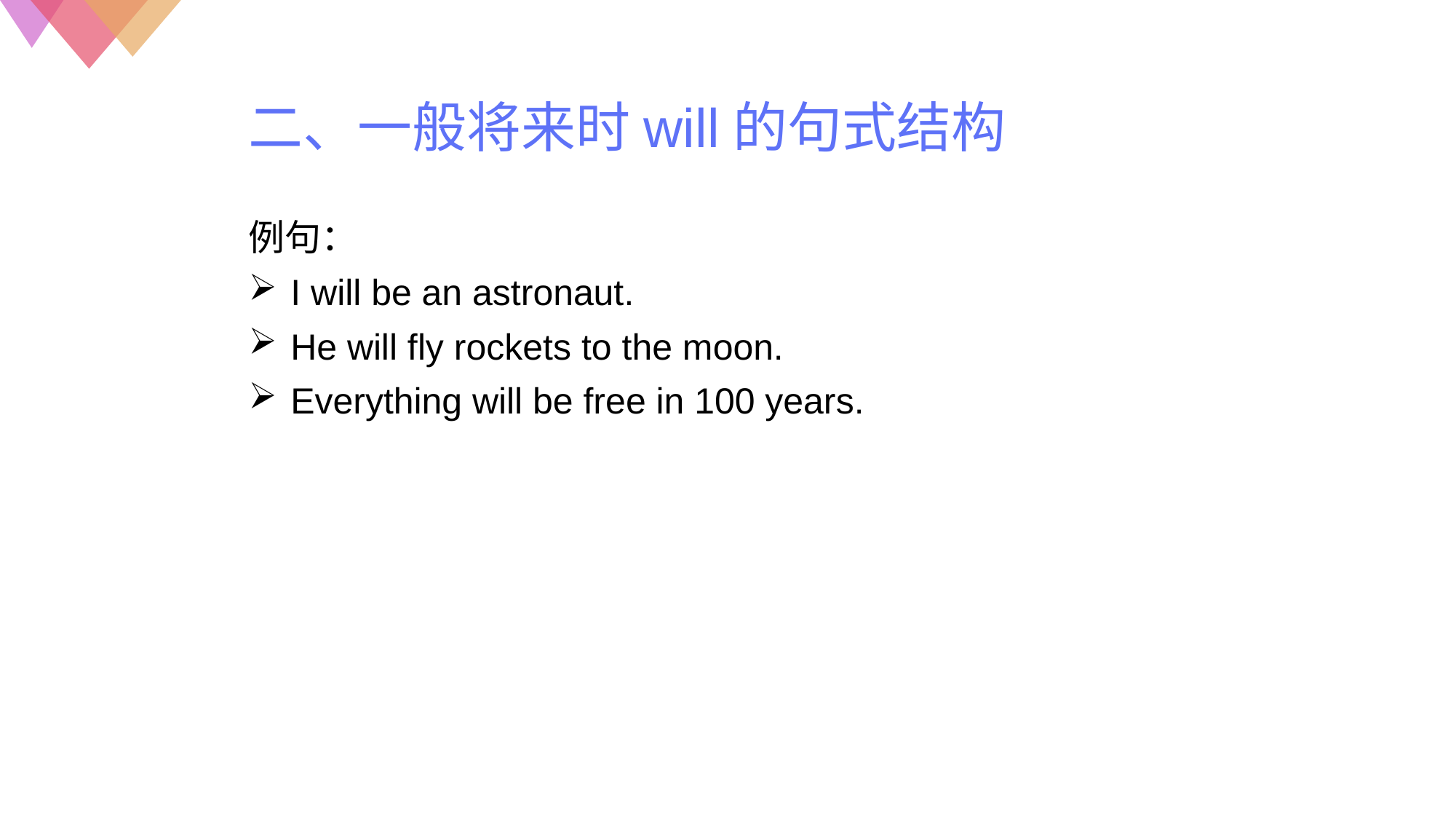

# 二、一般将来时will的句式结构
例句：
I will be an astronaut.
He will fly rockets to the moon.
Everything will be free in 100 years.